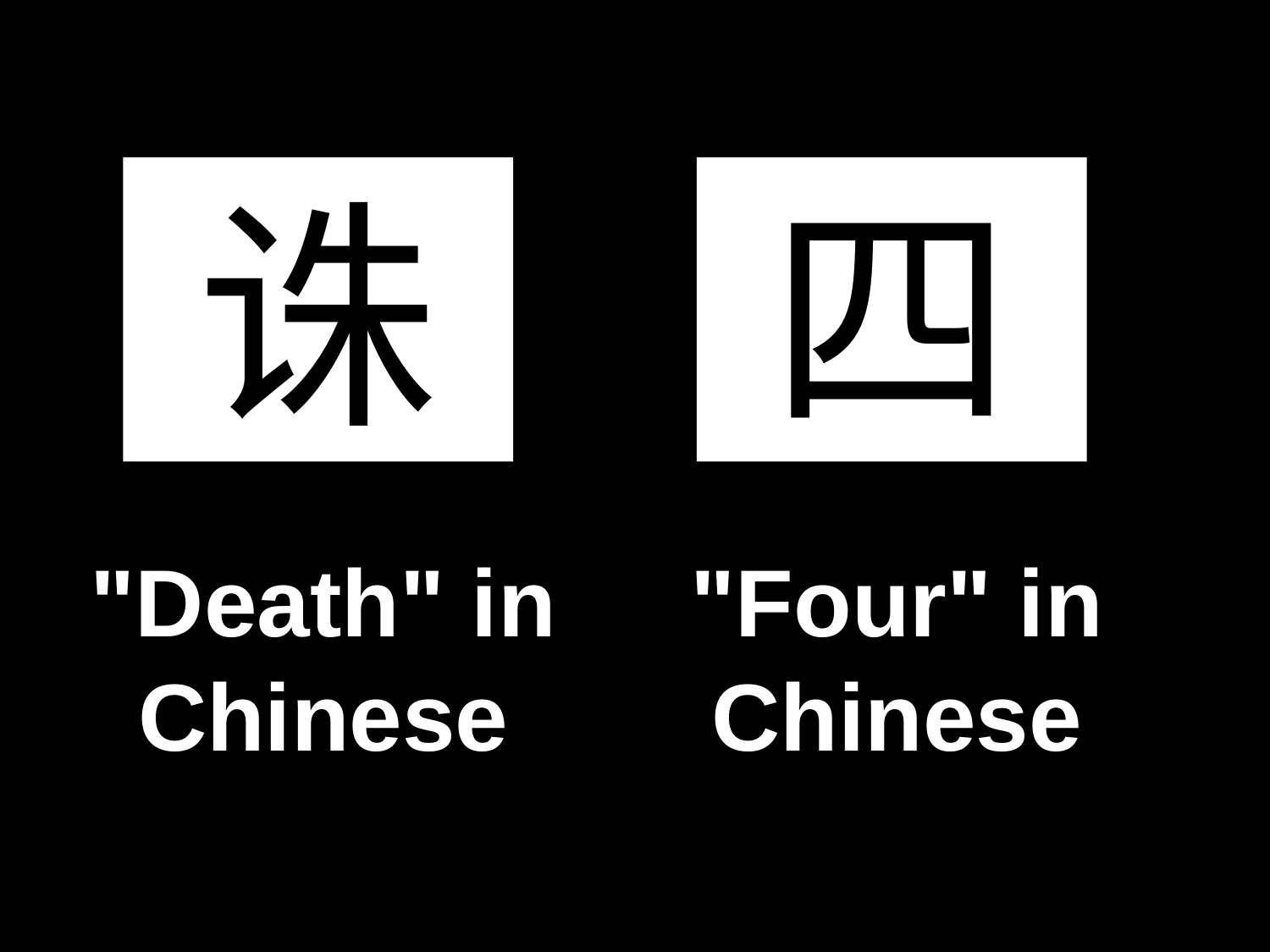

诛
四
"Death" in Chinese
# "Four" in Chinese